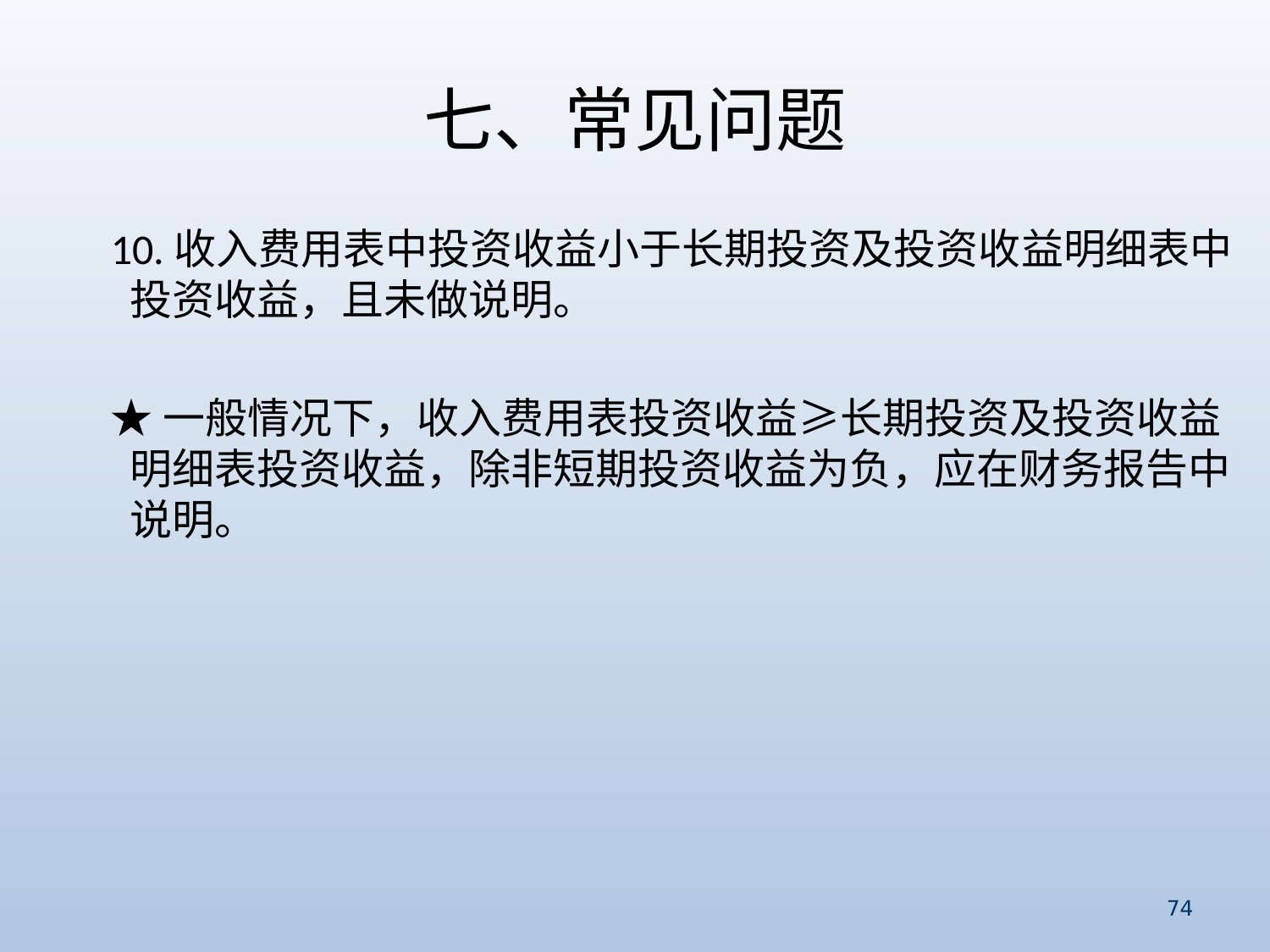

# 七、常见问题
   10.收入费用表中投资收益小于长期投资及投资收益明细表中投资收益，且未做说明。

   ★一般情况下，收入费用表投资收益≥长期投资及投资收益明细表投资收益，除非短期投资收益为负，应在财务报告中说明。
74